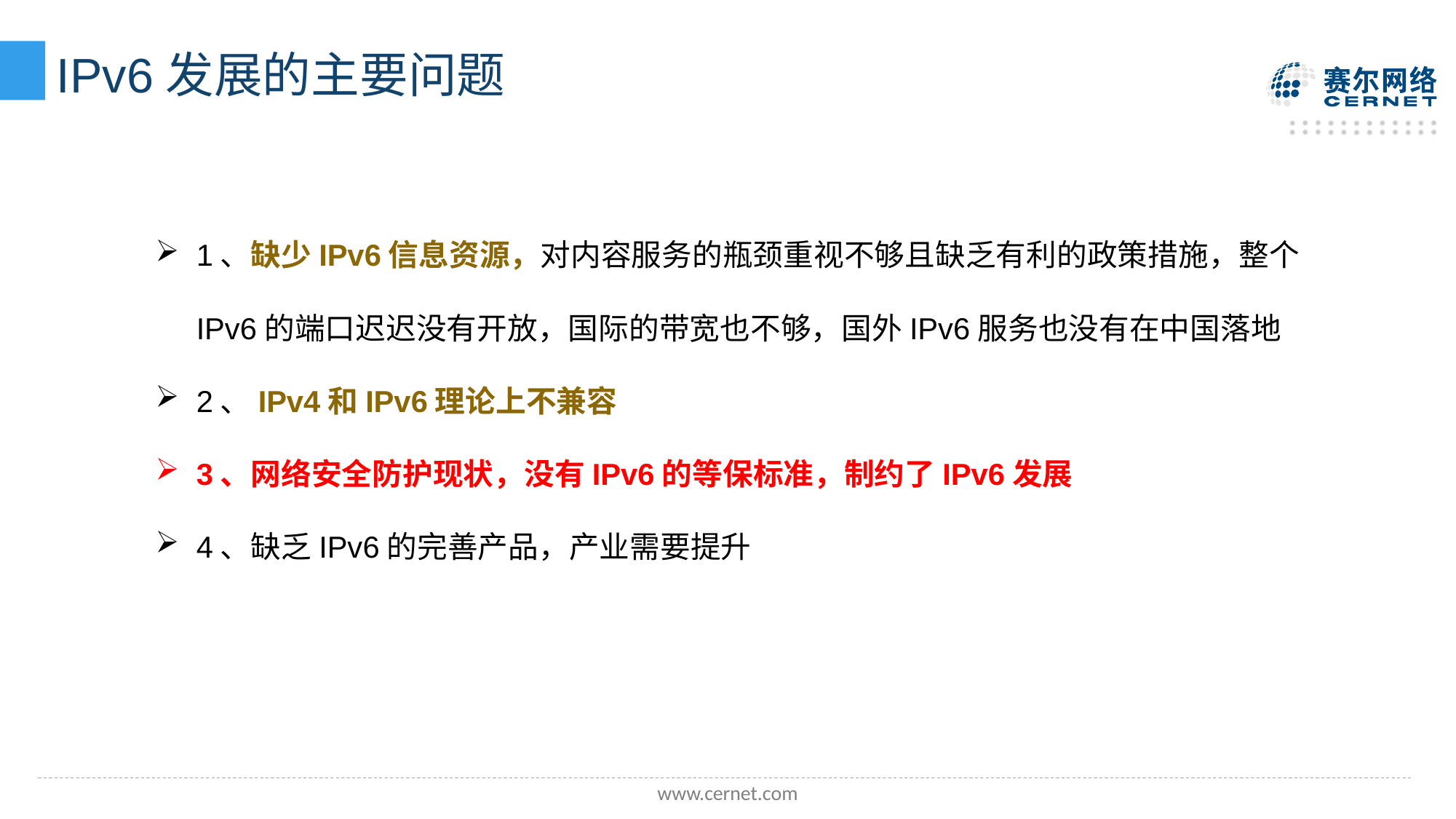

IPv6发展的主要问题
1、缺少IPv6信息资源，对内容服务的瓶颈重视不够且缺乏有利的政策措施，整个IPv6的端口迟迟没有开放，国际的带宽也不够，国外IPv6服务也没有在中国落地
2、IPv4和IPv6理论上不兼容
3、网络安全防护现状，没有IPv6的等保标准，制约了IPv6发展
4、缺乏IPv6的完善产品，产业需要提升